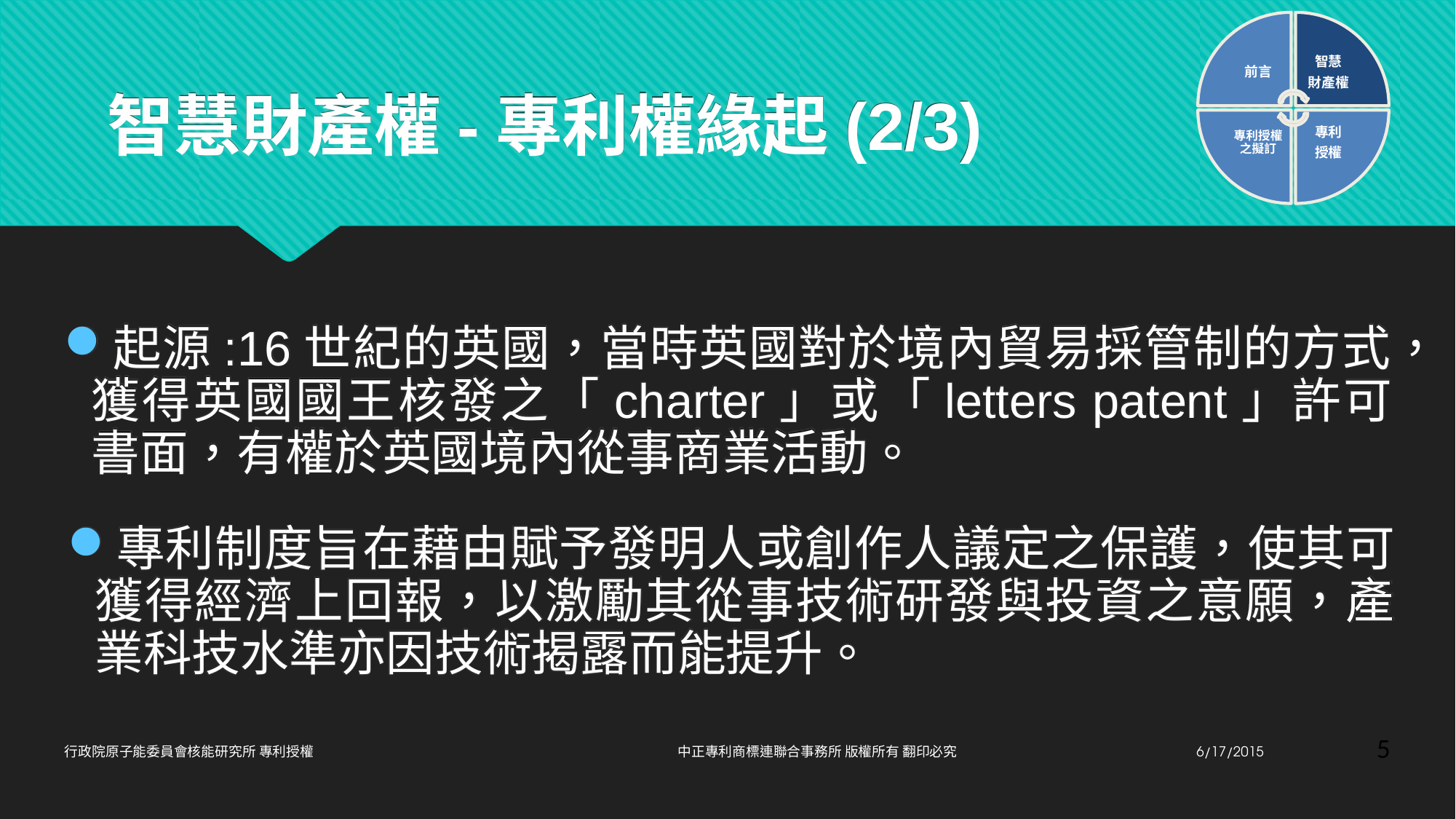

前言
智慧
財產權

專利授權之擬訂
專利
授權
# 智慧財產權-專利權緣起(2/3)

起源:16世紀的英國，當時英國對於境內貿易採管制的方式，獲得英國國王核發之「charter」或「letters patent」許可書面，有權於英國境內從事商業活動。

專利制度旨在藉由賦予發明人或創作人議定之保護，使其可獲得經濟上回報，以激勵其從事技術研發與投資之意願，產業科技水準亦因技術揭露而能提升。

5
行政院原子能委員會核能研究所 專利授權                                                                                                                      中正專利商標連聯合事務所 版權所有 翻印必究
6/17/2015